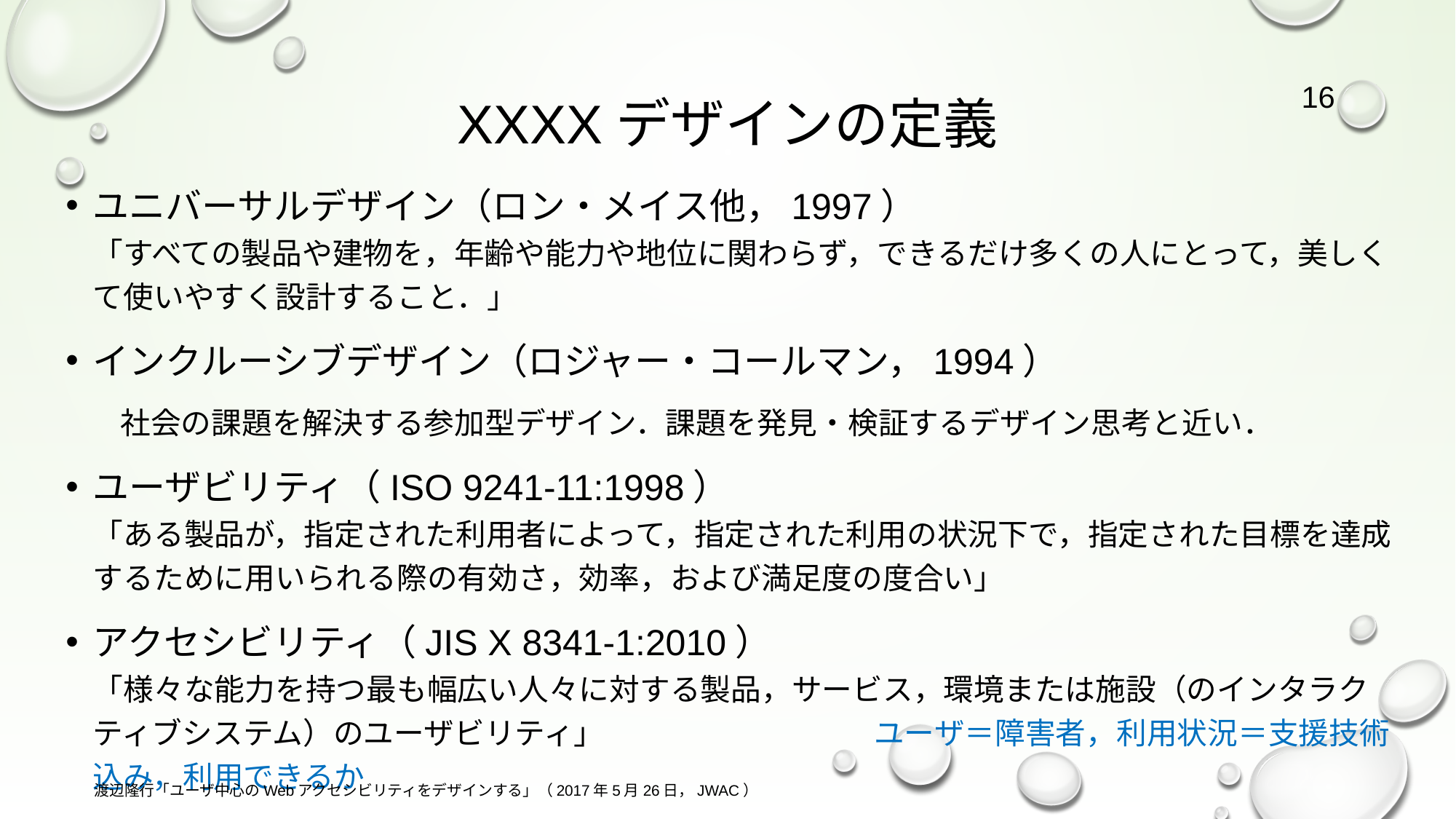

# XXXXデザインの定義
16
ユニバーサルデザイン（ロン・メイス他，1997）
「すべての製品や建物を，年齢や能力や地位に関わらず，できるだけ多くの人にとって，美しくて使いやすく設計すること．」
インクルーシブデザイン（ロジャー・コールマン，1994）
社会の課題を解決する参加型デザイン．課題を発見・検証するデザイン思考と近い．
ユーザビリティ（ISO 9241-11:1998）
「ある製品が，指定された利用者によって，指定された利用の状況下で，指定された目標を達成するために用いられる際の有効さ，効率，および満足度の度合い」
アクセシビリティ（JIS X 8341-1:2010）
「様々な能力を持つ最も幅広い人々に対する製品，サービス，環境または施設（のインタラクティブシステム）のユーザビリティ」　　　　                      ユーザ＝障害者，利用状況＝支援技術込み，利用できるか
渡辺隆行「ユーザ中心のWebアクセシビリティをデザインする」（2017年5月26日，JWAC）